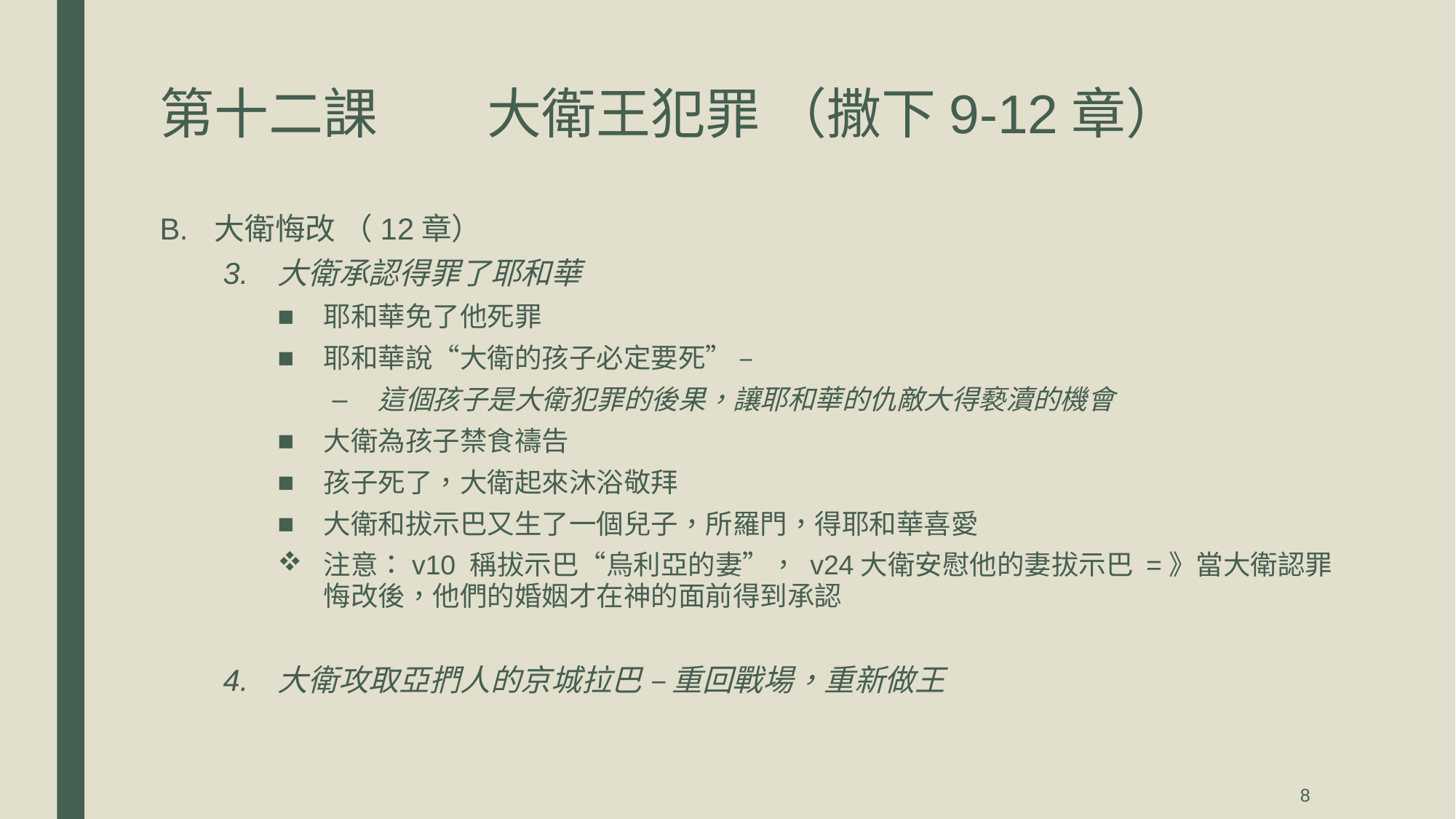

# 第十二課	大衛王犯罪 （撒下9-12章）
大衛悔改 （12章）
大衛承認得罪了耶和華
耶和華免了他死罪
耶和華說“大衛的孩子必定要死” –
這個孩子是大衛犯罪的後果，讓耶和華的仇敵大得褻瀆的機會
大衛為孩子禁食禱告
孩子死了，大衛起來沐浴敬拜
大衛和拔示巴又生了一個兒子，所羅門，得耶和華喜愛
注意：v10 稱拔示巴“烏利亞的妻”， v24大衛安慰他的妻拔示巴 =》當大衛認罪悔改後，他們的婚姻才在神的面前得到承認

大衛攻取亞捫人的京城拉巴 – 重回戰場，重新做王

8